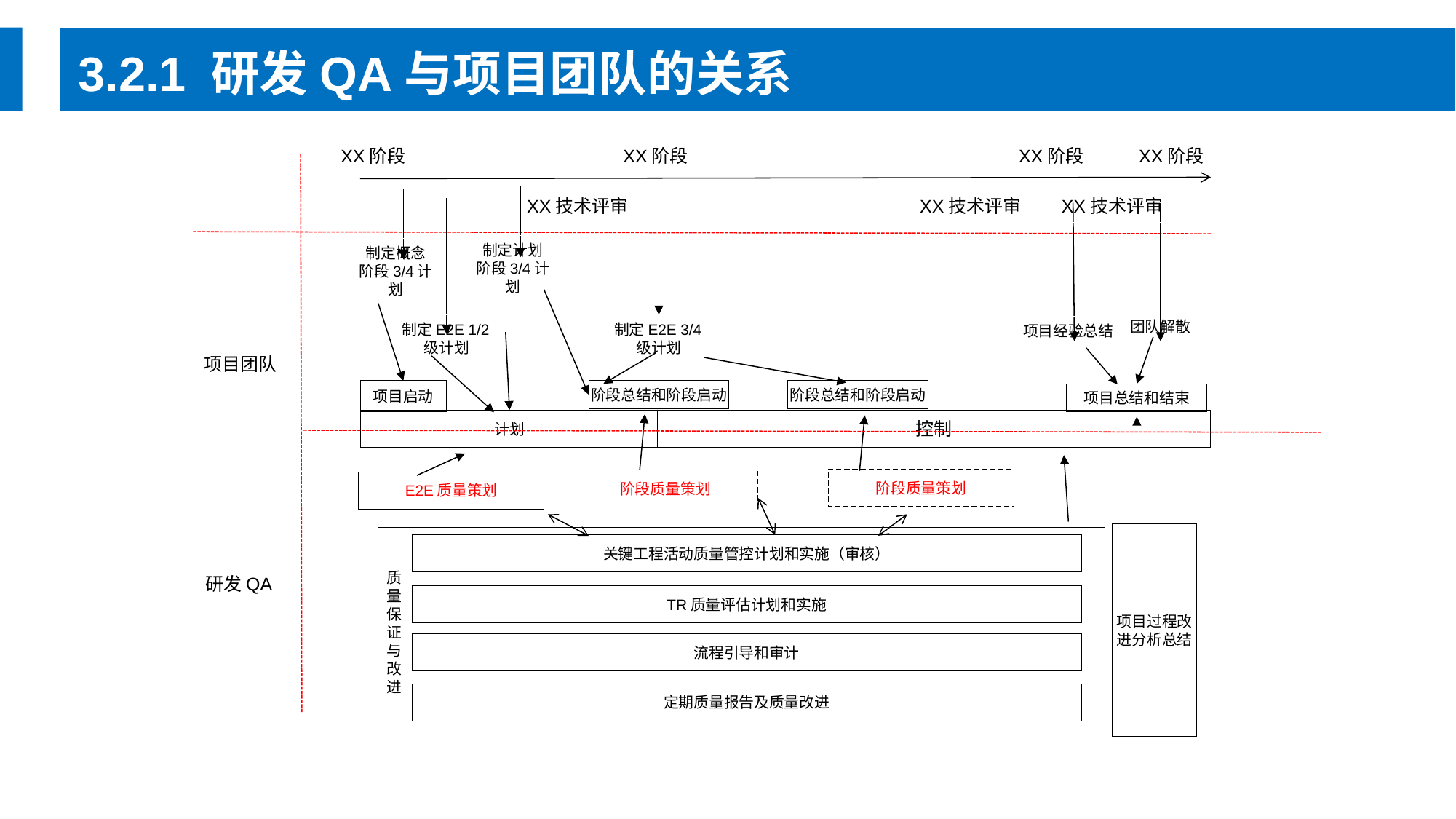

3.2.1 研发QA与项目团队的关系
XX阶段
XX阶段
XX阶段
XX阶段
XX技术评审
XX技术评审
XX技术评审
制定计划阶段3/4计划
制定概念阶段3/4计划
团队解散
制定E2E 1/2级计划
制定E2E 3/4级计划
项目经验总结
项目团队
项目启动
阶段总结和阶段启动
阶段总结和阶段启动
项目总结和结束
计划
控制
阶段质量策划
阶段质量策划
E2E质量策划
项目过程改进分析总结
质
量
保
证
与
改
进
关键工程活动质量管控计划和实施（审核）
TR质量评估计划和实施
流程引导和审计
定期质量报告及质量改进
研发QA